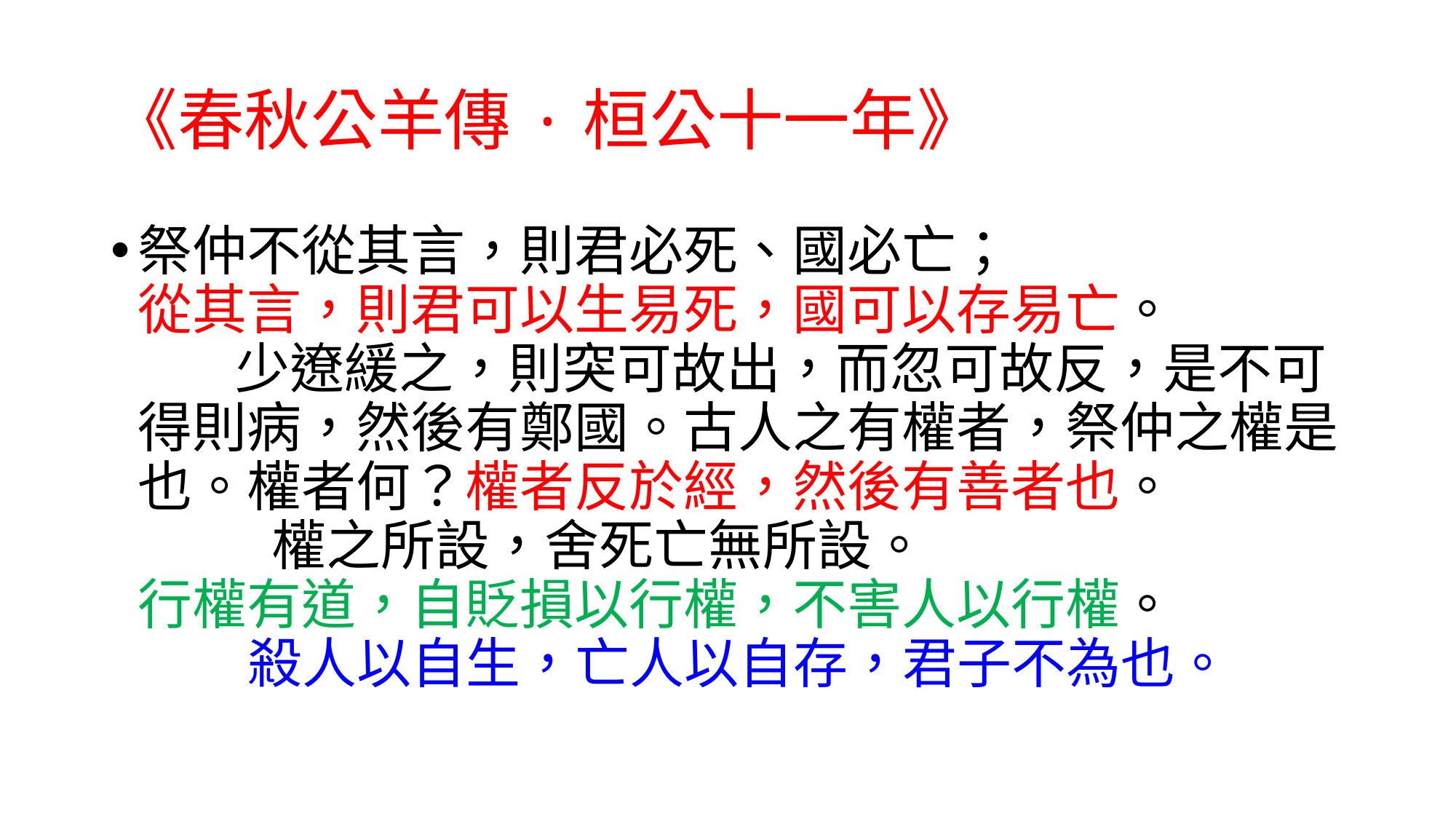

# 《春秋公羊傳·桓公十一年》
祭仲不從其言，則君必死、國必亡；                          從其言，則君可以生易死，國可以存易亡。                      少遼緩之，則突可故出，而忽可故反，是不可得則病，然後有鄭國。古人之有權者，祭仲之權是也。權者何？權者反於經，然後有善者也。                         權之所設，舍死亡無所設。                                   行權有道，自貶損以行權，不害人以行權。                       殺人以自生，亡人以自存，君子不為也。